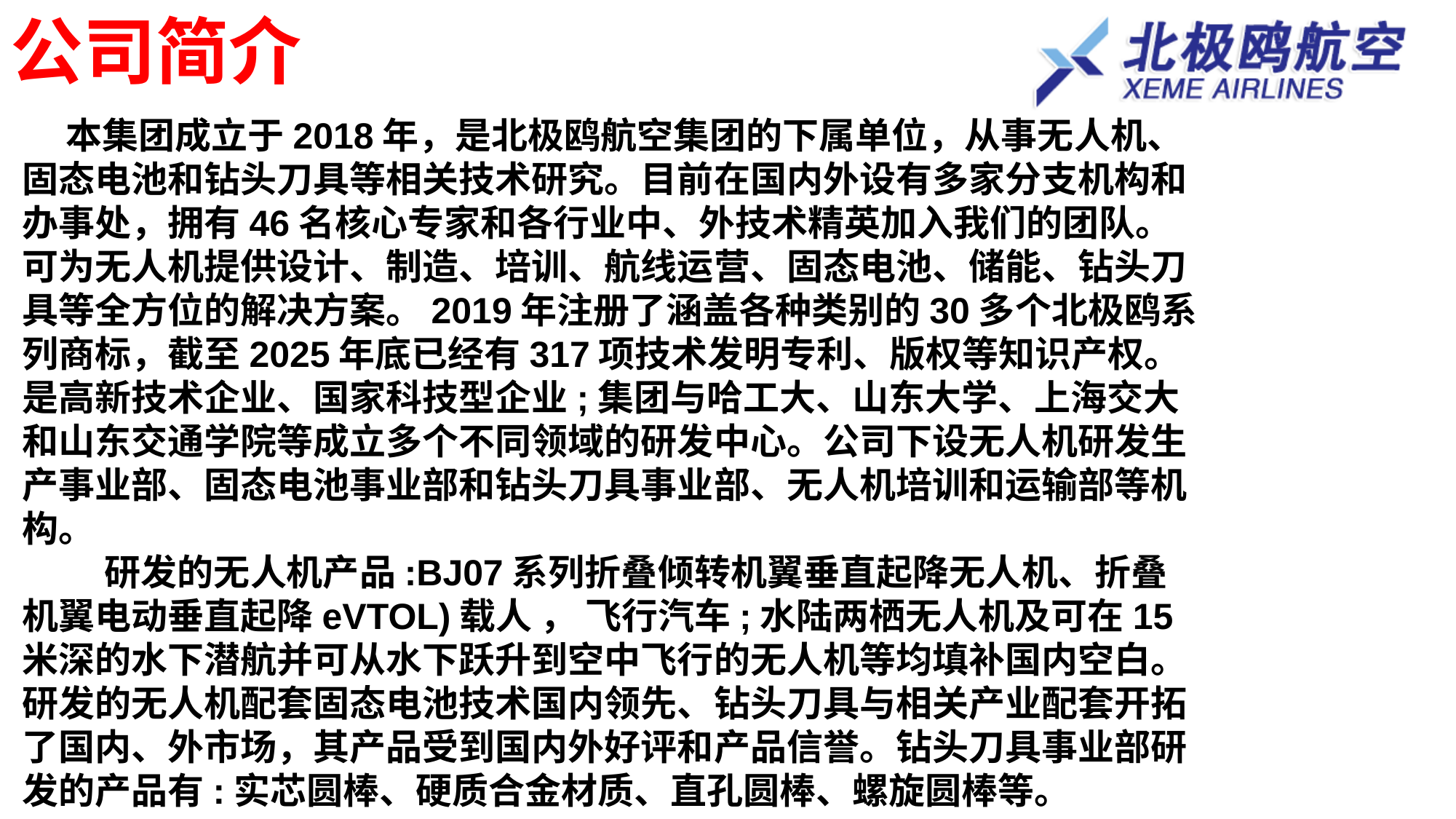

公司简介
      本集团成立于2018年，是北极鸥航空集团的下属单位，从事无人机、固态电池和钻头刀具等相关技术研究。目前在国内外设有多家分支机构和办事处，拥有46名核心专家和各行业中、外技术精英加入我们的团队。可为无人机提供设计、制造、培训、航线运营、固态电池、储能、钻头刀具等全方位的解决方案。2019年注册了涵盖各种类别的30多个北极鸥系列商标，截至2025年底已经有317项技术发明专利、版权等知识产权。是高新技术企业、国家科技型企业;集团与哈工大、山东大学、上海交大和山东交通学院等成立多个不同领域的研发中心。公司下设无人机研发生产事业部、固态电池事业部和钻头刀具事业部、无人机培训和运输部等机构。
         研发的无人机产品:BJ07系列折叠倾转机翼垂直起降无人机、折叠机翼电动垂直起降eVTOL)载人 ， 飞行汽车;水陆两栖无人机及可在15米深的水下潜航并可从水下跃升到空中飞行的无人机等均填补国内空白。研发的无人机配套固态电池技术国内领先、钻头刀具与相关产业配套开拓了国内、外市场，其产品受到国内外好评和产品信誉。钻头刀具事业部研发的产品有:实芯圆棒、硬质合金材质、直孔圆棒、螺旋圆棒等。